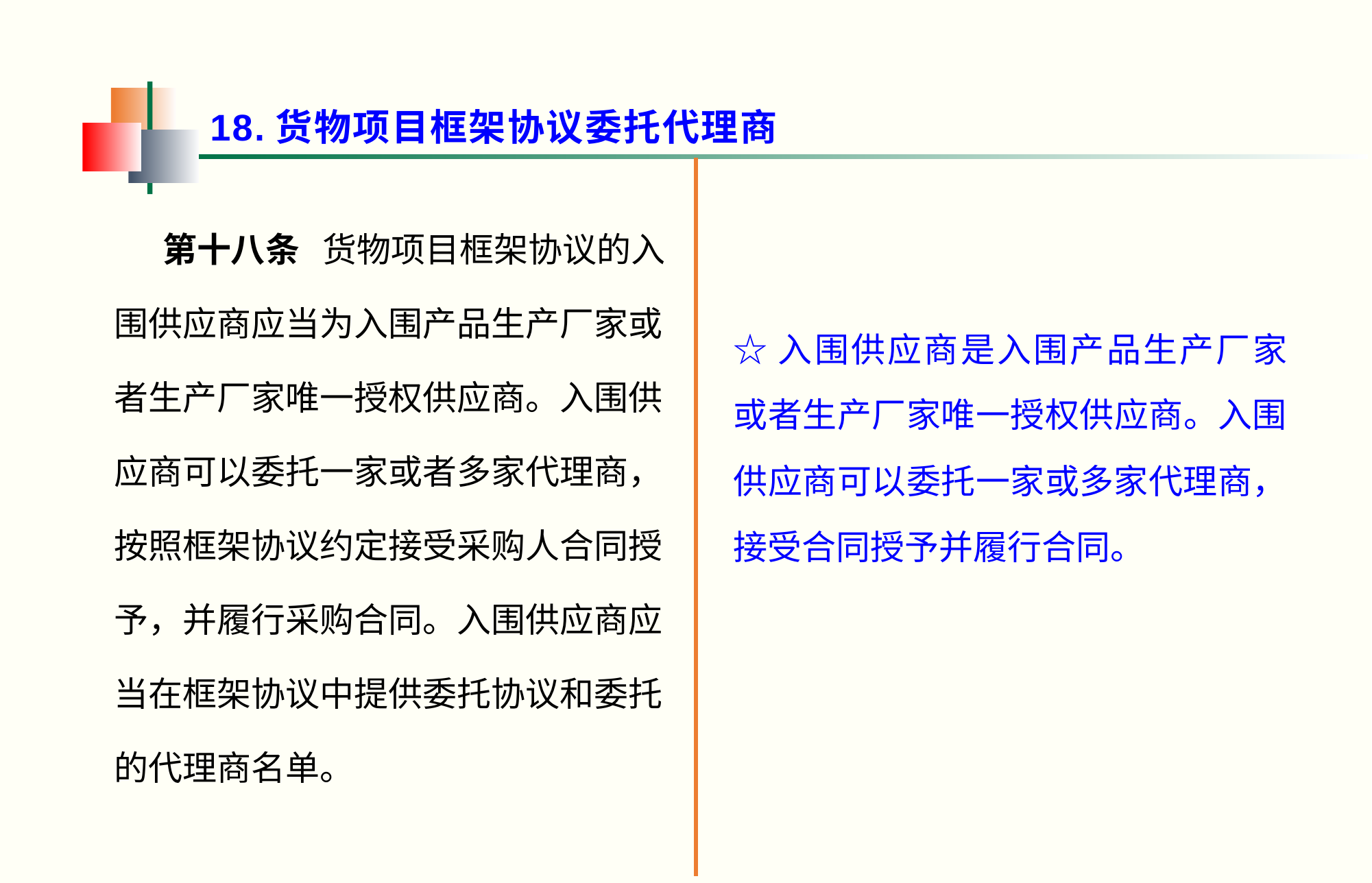

18.货物项目框架协议委托代理商
第十八条   货物项目框架协议的入围供应商应当为入围产品生产厂家或者生产厂家唯一授权供应商。入围供应商可以委托一家或者多家代理商，按照框架协议约定接受采购人合同授予，并履行采购合同。入围供应商应当在框架协议中提供委托协议和委托的代理商名单。

☆入围供应商是入围产品生产厂家或者生产厂家唯一授权供应商。入围供应商可以委托一家或多家代理商，接受合同授予并履行合同。